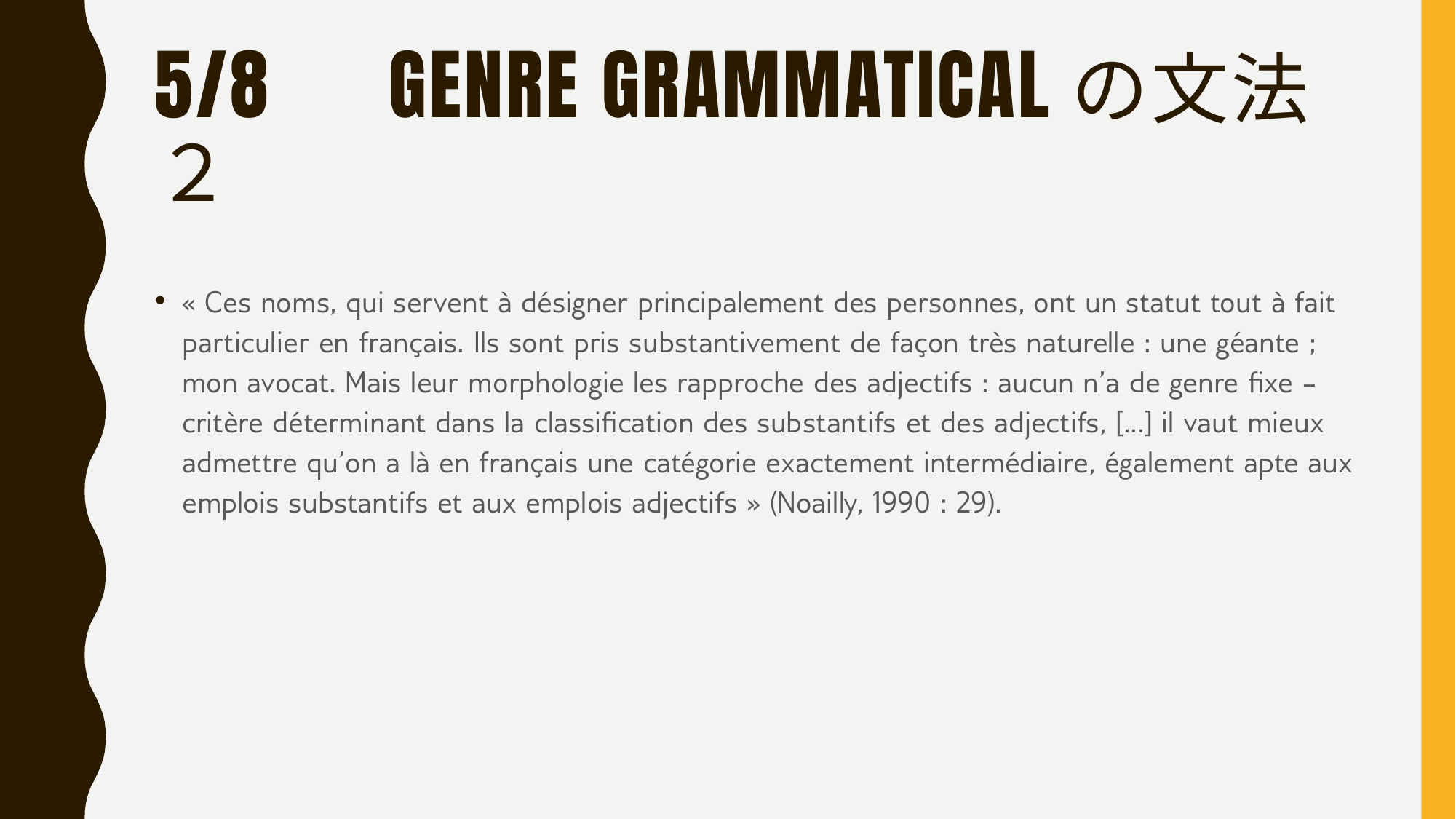

# 5/8　genre grammaticalの文法２
« Ces noms, qui servent à désigner principalement des personnes, ont un statut tout à fait particulier en français. Ils sont pris substantivement de façon très naturelle : une géante ; mon avocat. Mais leur morphologie les rapproche des adjectifs : aucun n’a de genre fixe – critère déterminant dans la classification des substantifs et des adjectifs, [...] il vaut mieux admettre qu’on a là en français une catégorie exactement intermédiaire, également apte aux emplois substantifs et aux emplois adjectifs » (Noailly, 1990 : 29).